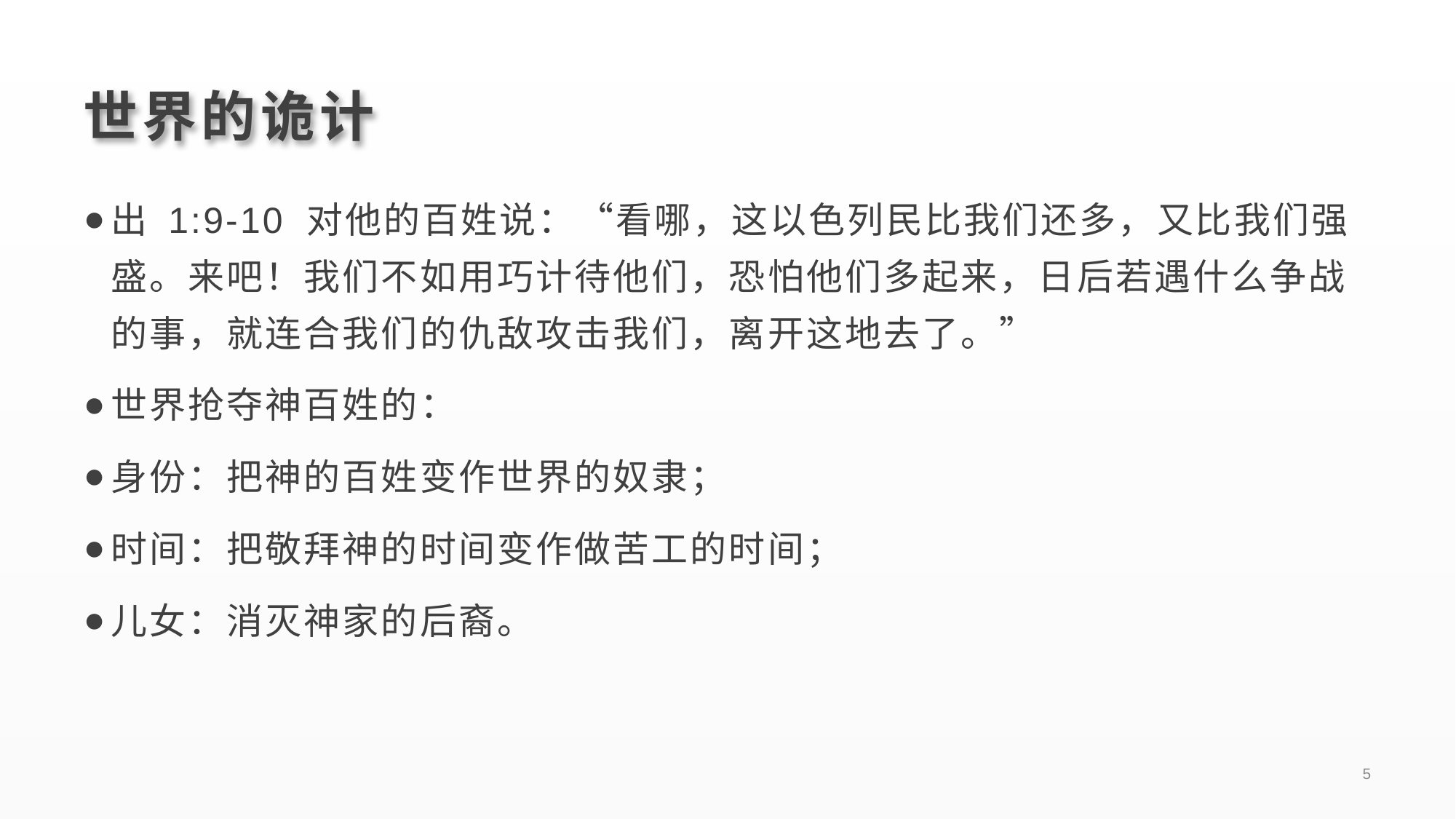

# 世界的诡计
出 1:9-10 对他的百姓说：“看哪，这以色列民比我们还多，又比我们强盛。来吧！我们不如用巧计待他们，恐怕他们多起来，日后若遇什么争战的事，就连合我们的仇敌攻击我们，离开这地去了。”
世界抢夺神百姓的：
身份：把神的百姓变作世界的奴隶；
时间：把敬拜神的时间变作做苦工的时间；
儿女：消灭神家的后裔。
5